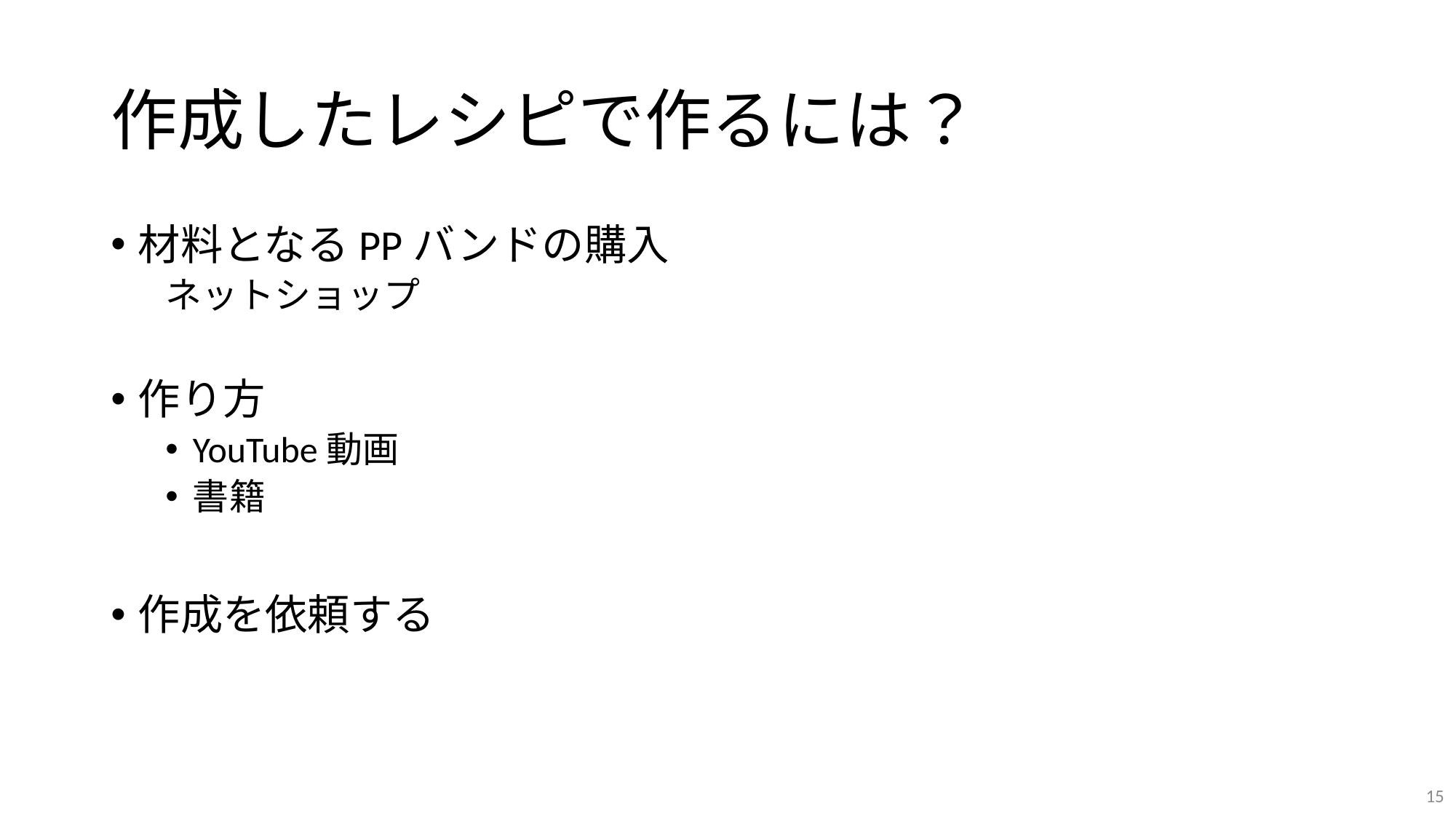

# 作成したレシピで作るには？
材料となるPPバンドの購入
ネットショップ

作り方
YouTube動画
書籍

作成を依頼する
15